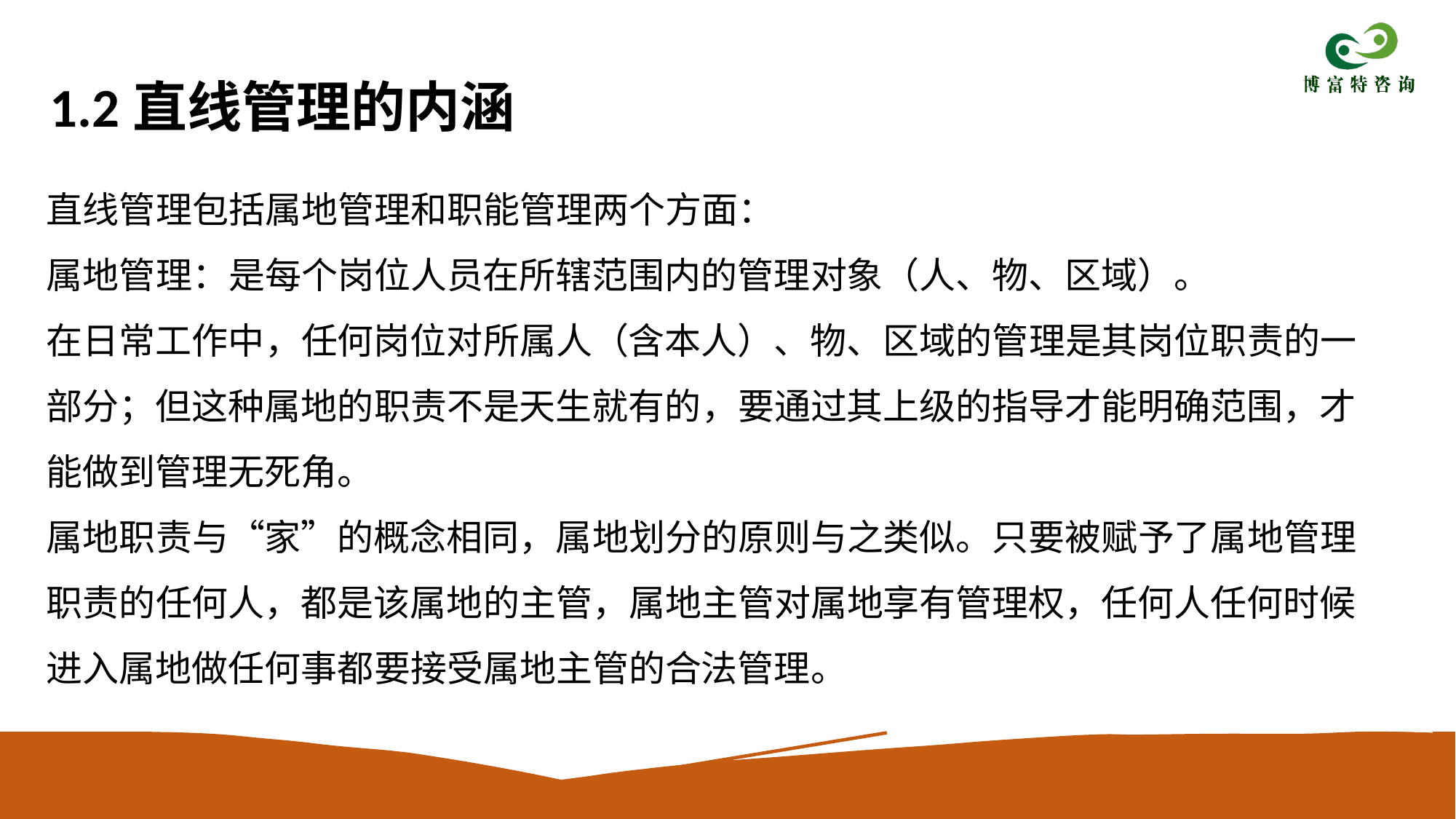

1.2直线管理的内涵
直线管理包括属地管理和职能管理两个方面：
属地管理：是每个岗位人员在所辖范围内的管理对象（人、物、区域）。
在日常工作中，任何岗位对所属人（含本人）、物、区域的管理是其岗位职责的一部分；但这种属地的职责不是天生就有的，要通过其上级的指导才能明确范围，才能做到管理无死角。
属地职责与“家”的概念相同，属地划分的原则与之类似。只要被赋予了属地管理职责的任何人，都是该属地的主管，属地主管对属地享有管理权，任何人任何时候进入属地做任何事都要接受属地主管的合法管理。